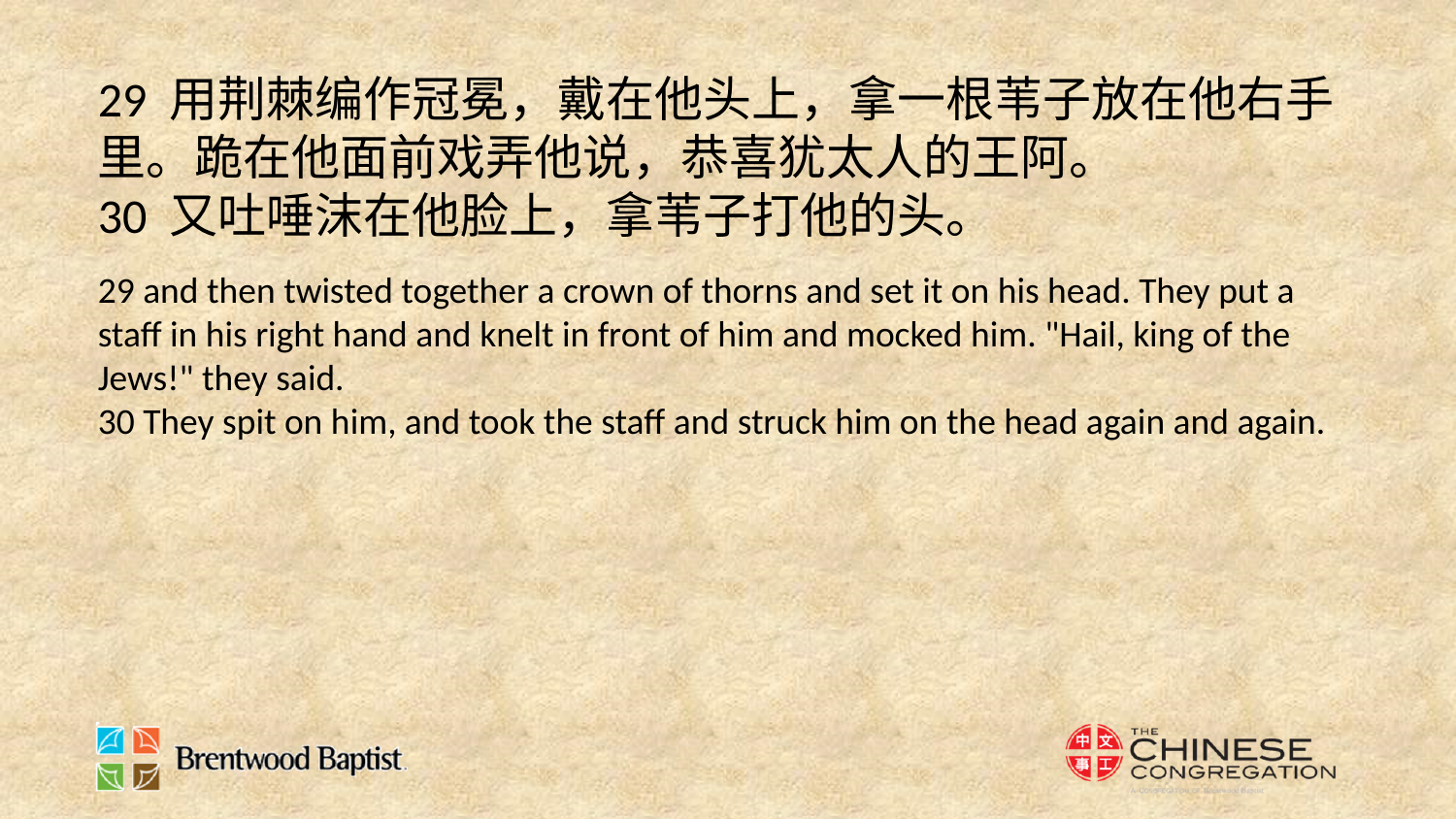

29 用荆棘编作冠冕，戴在他头上，拿一根苇子放在他右手里。跪在他面前戏弄他说，恭喜犹太人的王阿。
30 又吐唾沫在他脸上，拿苇子打他的头。

29 and then twisted together a crown of thorns and set it on his head. They put a staff in his right hand and knelt in front of him and mocked him. "Hail, king of the Jews!" they said.
30 They spit on him, and took the staff and struck him on the head again and again.